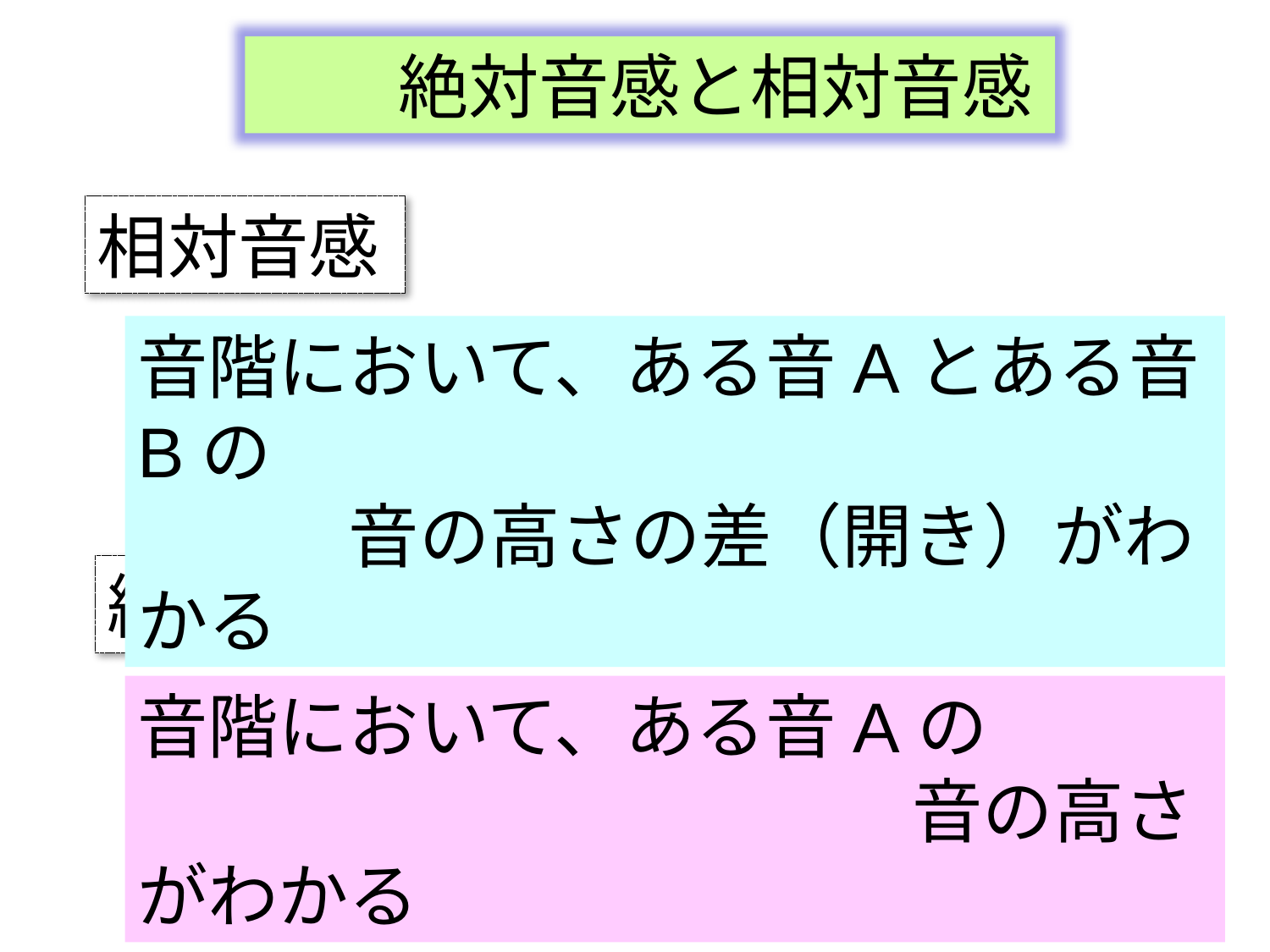

絶対音感と相対音感
相対音感
音階において、ある音Aとある音Bの
　　　音の高さの差（開き）がわかる
絶対音感
音階において、ある音Aの
　　　　　　　　　　　音の高さがわかる